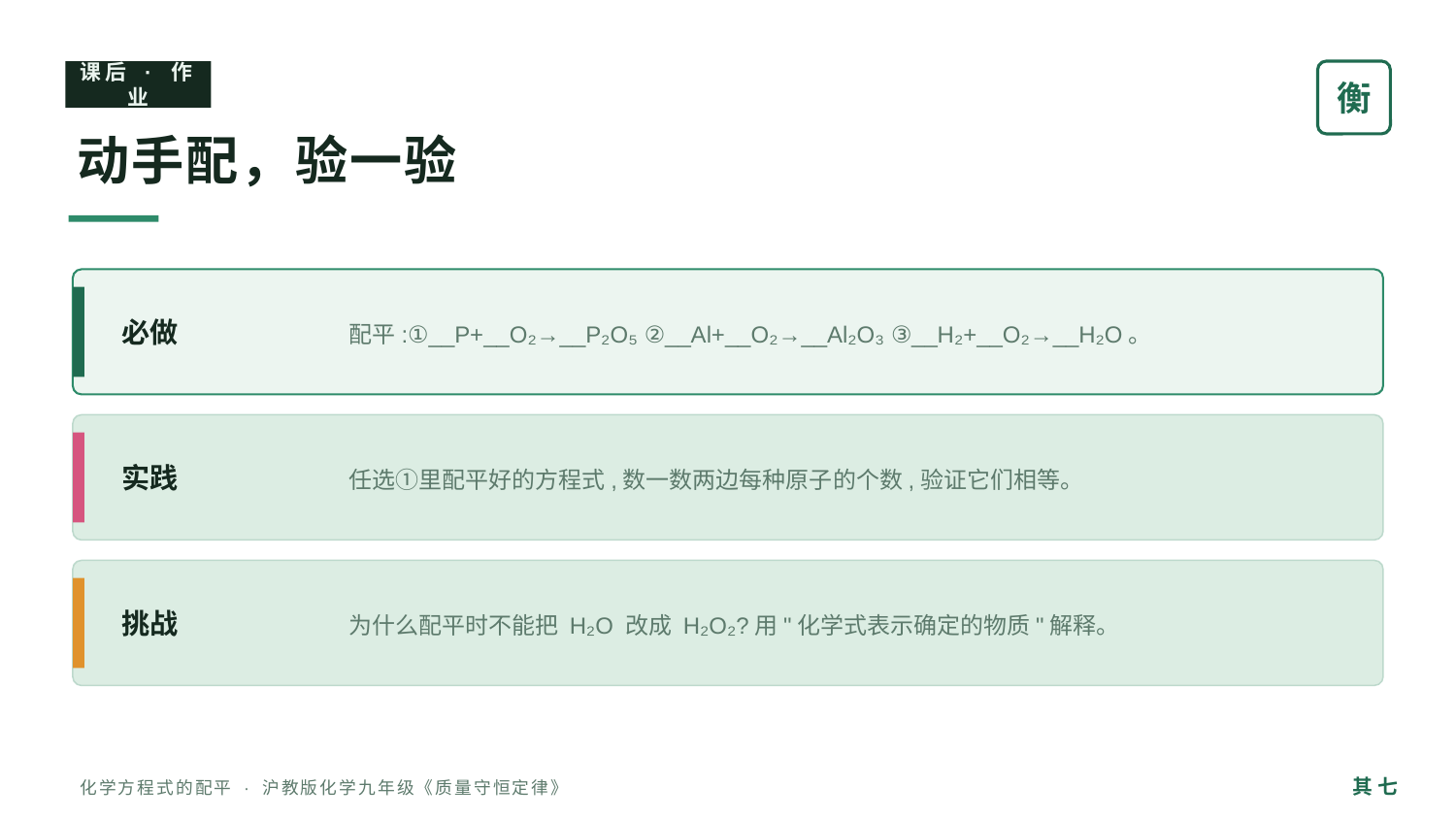

课后 · 作业
衡

动手配，验一验

配平:①__P+__O₂→__P₂O₅ ②__Al+__O₂→__Al₂O₃ ③__H₂+__O₂→__H₂O。
必做

任选①里配平好的方程式,数一数两边每种原子的个数,验证它们相等。
实践

为什么配平时不能把 H₂O 改成 H₂O₂?用"化学式表示确定的物质"解释。
挑战

其 七
化学方程式的配平 · 沪教版化学九年级《质量守恒定律》